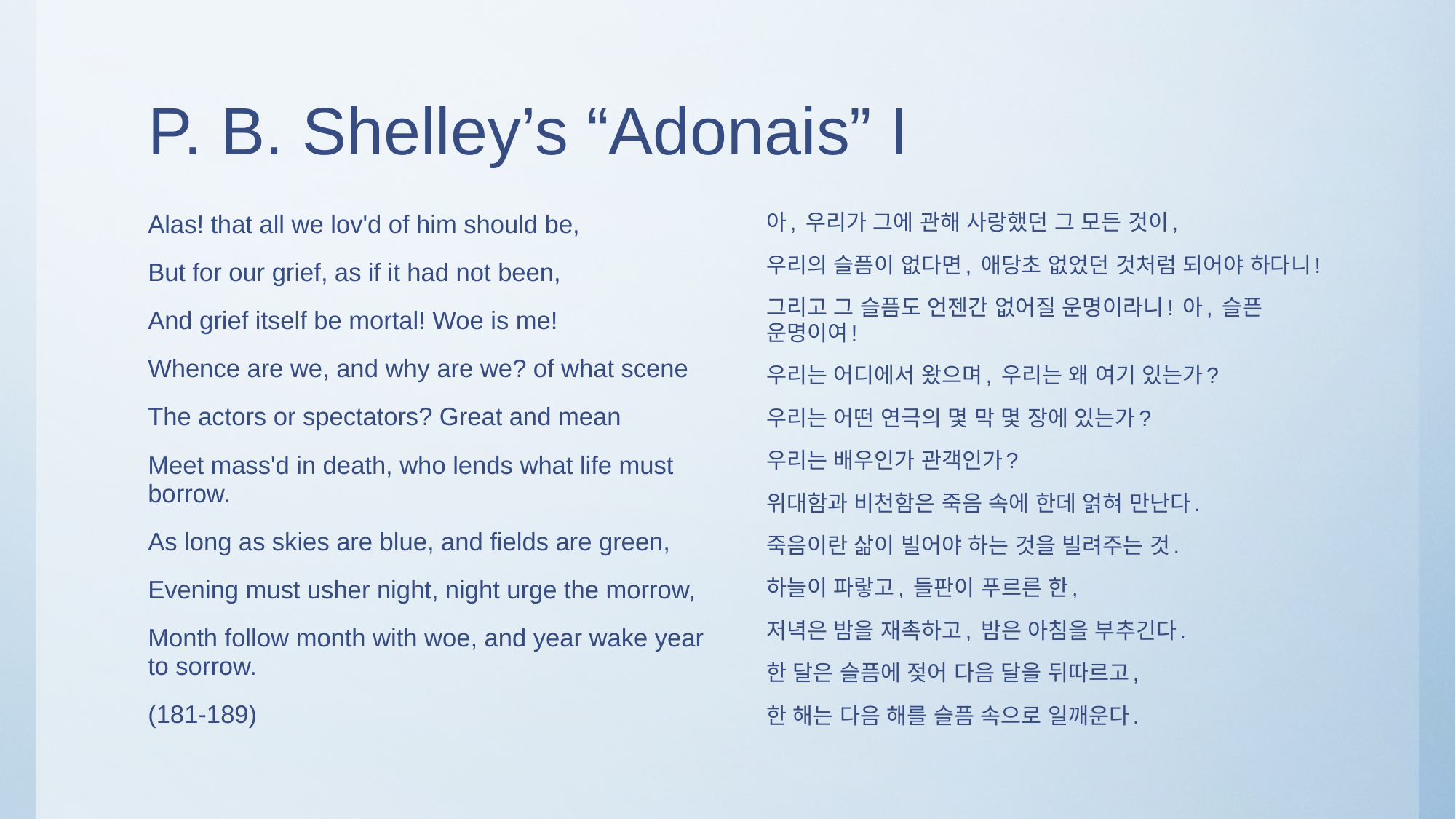

# P. B. Shelley’s “Adonais” I
Alas! that all we lov'd of him should be,
But for our grief, as if it had not been,
And grief itself be mortal! Woe is me!
Whence are we, and why are we? of what scene
The actors or spectators? Great and mean
Meet mass'd in death, who lends what life must borrow.
As long as skies are blue, and fields are green,
Evening must usher night, night urge the morrow,
Month follow month with woe, and year wake year to sorrow.
(181-189)
아, 우리가 그에 관해 사랑했던 그 모든 것이,
우리의 슬픔이 없다면, 애당초 없었던 것처럼 되어야 하다니!
그리고 그 슬픔도 언젠간 없어질 운명이라니! 아, 슬픈 운명이여!
우리는 어디에서 왔으며, 우리는 왜 여기 있는가?
우리는 어떤 연극의 몇 막 몇 장에 있는가?
우리는 배우인가 관객인가?
위대함과 비천함은 죽음 속에 한데 얽혀 만난다.
죽음이란 삶이 빌어야 하는 것을 빌려주는 것.
하늘이 파랗고, 들판이 푸르른 한,
저녁은 밤을 재촉하고, 밤은 아침을 부추긴다.
한 달은 슬픔에 젖어 다음 달을 뒤따르고,
한 해는 다음 해를 슬픔 속으로 일깨운다.